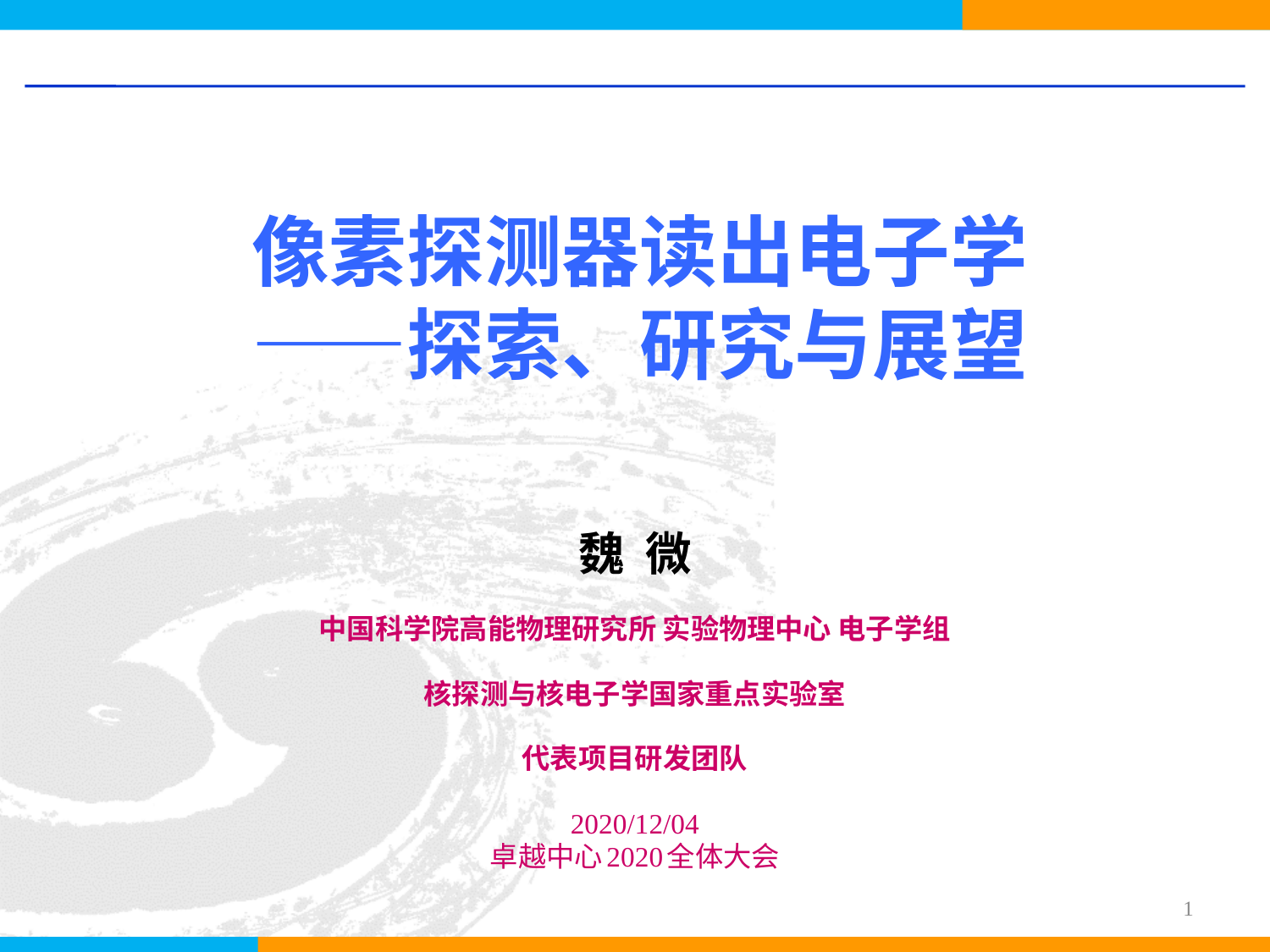

像素探测器读出电子学
——探索、研究与展望

魏  微

中国科学院高能物理研究所 实验物理中心 电子学组

核探测与核电子学国家重点实验室

代表项目研发团队

2020/12/04
卓越中心2020全体大会
1